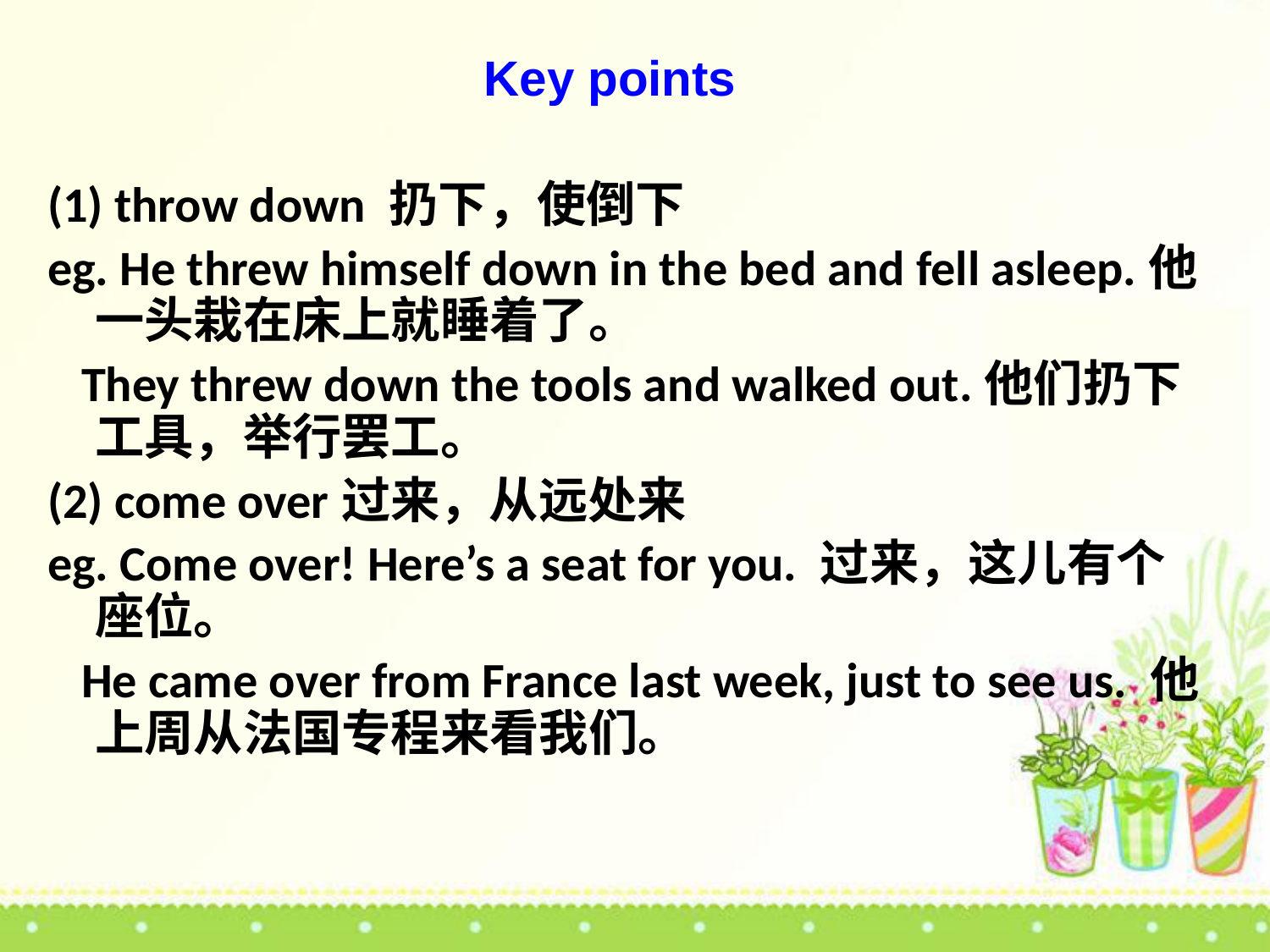

Key points
(1) throw down 扔下，使倒下
eg. He threw himself down in the bed and fell asleep.他一头栽在床上就睡着了。
   They threw down the tools and walked out.他们扔下工具，举行罢工。
(2) come over过来，从远处来
eg. Come over! Here’s a seat for you. 过来，这儿有个座位。
   He came over from France last week, just to see us. 他上周从法国专程来看我们。